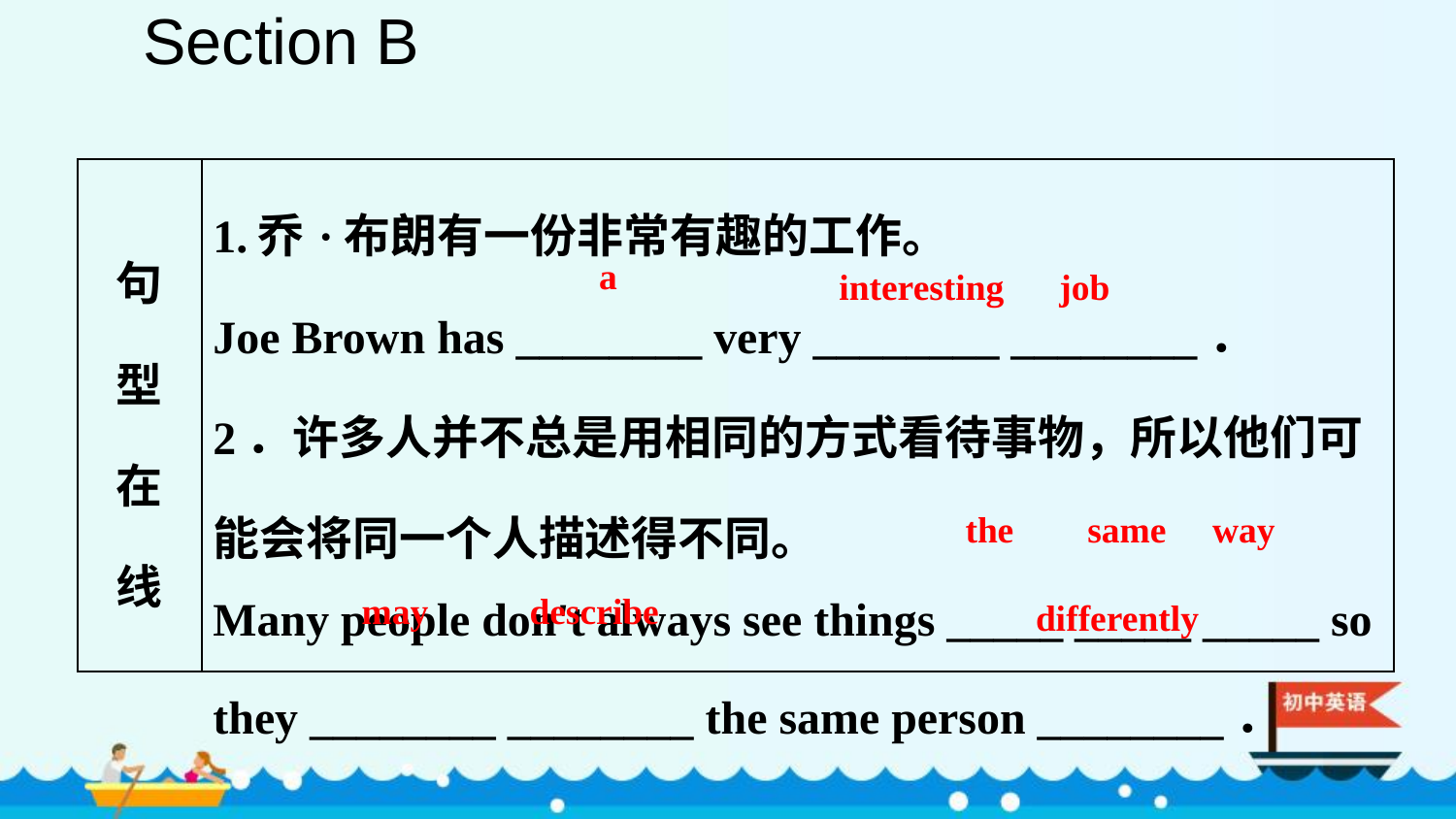

Section B

| 句 型 在 线 | 1.乔·布朗有一份非常有趣的工作。 Joe Brown has \_\_\_\_\_\_\_\_ very \_\_\_\_\_\_\_\_ \_\_\_\_\_\_\_\_． 2．许多人并不总是用相同的方式看待事物，所以他们可能会将同一个人描述得不同。 Many people don't always see things \_\_\_\_\_ \_\_\_\_\_ \_\_\_\_\_ so they \_\_\_\_\_\_\_\_ \_\_\_\_\_\_\_\_ the same person \_\_\_\_\_\_\_\_． |
| --- | --- |
a
interesting      job
the        same     way
may           describe
differently